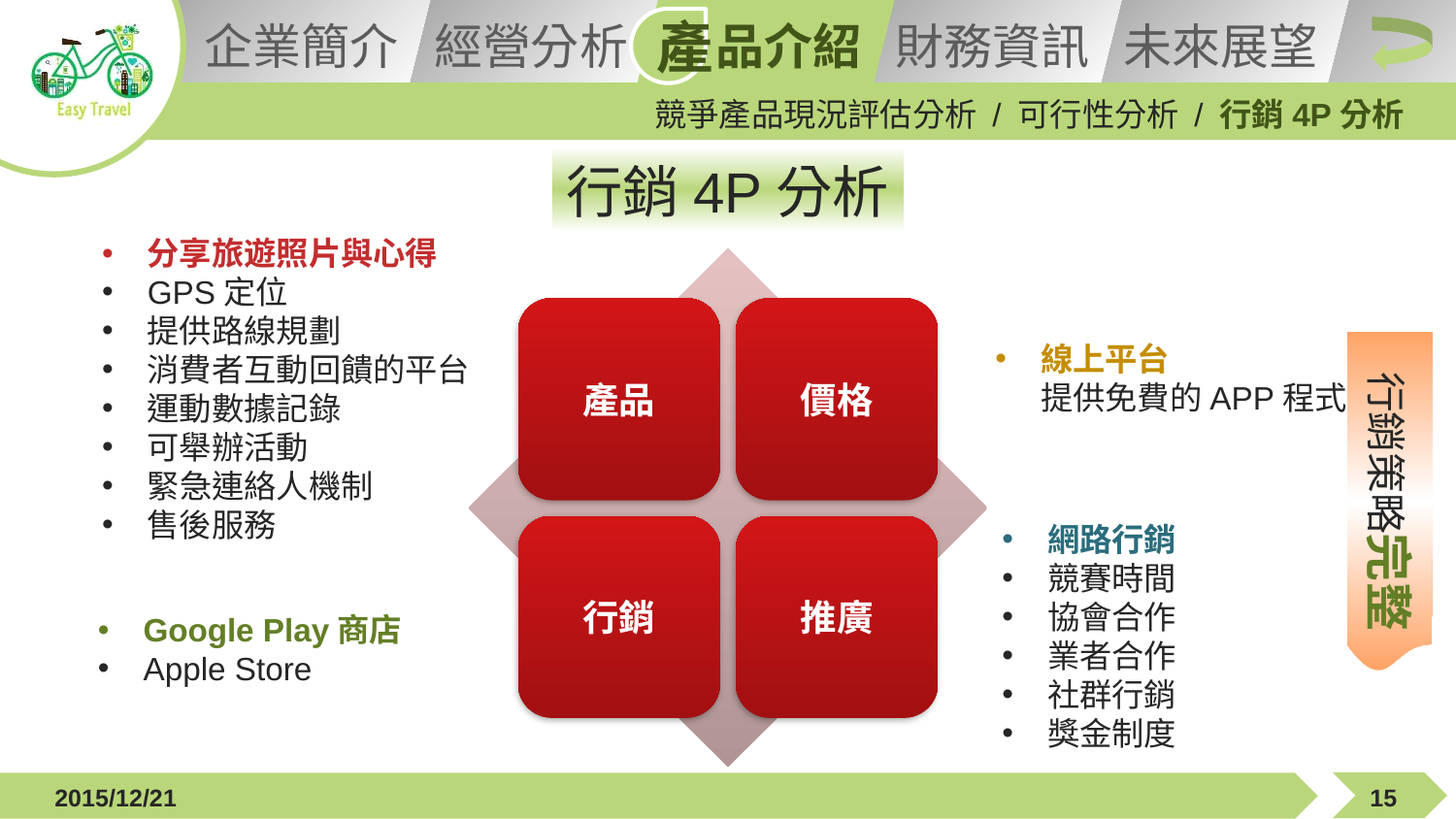

競爭產品現況評估分析 / 可行性分析 / 行銷4P分析
行銷4P分析
分享旅遊照片與心得
GPS定位
提供路線規劃
消費者互動回饋的平台
運動數據記錄
可舉辦活動
緊急連絡人機制
售後服務
產品
價格
行銷
推廣
線上平台
提供免費的APP程式
行銷策略完整
網路行銷
競賽時間
協會合作
業者合作
社群行銷
獎金制度
Google Play商店
Apple Store
2015/12/21
15